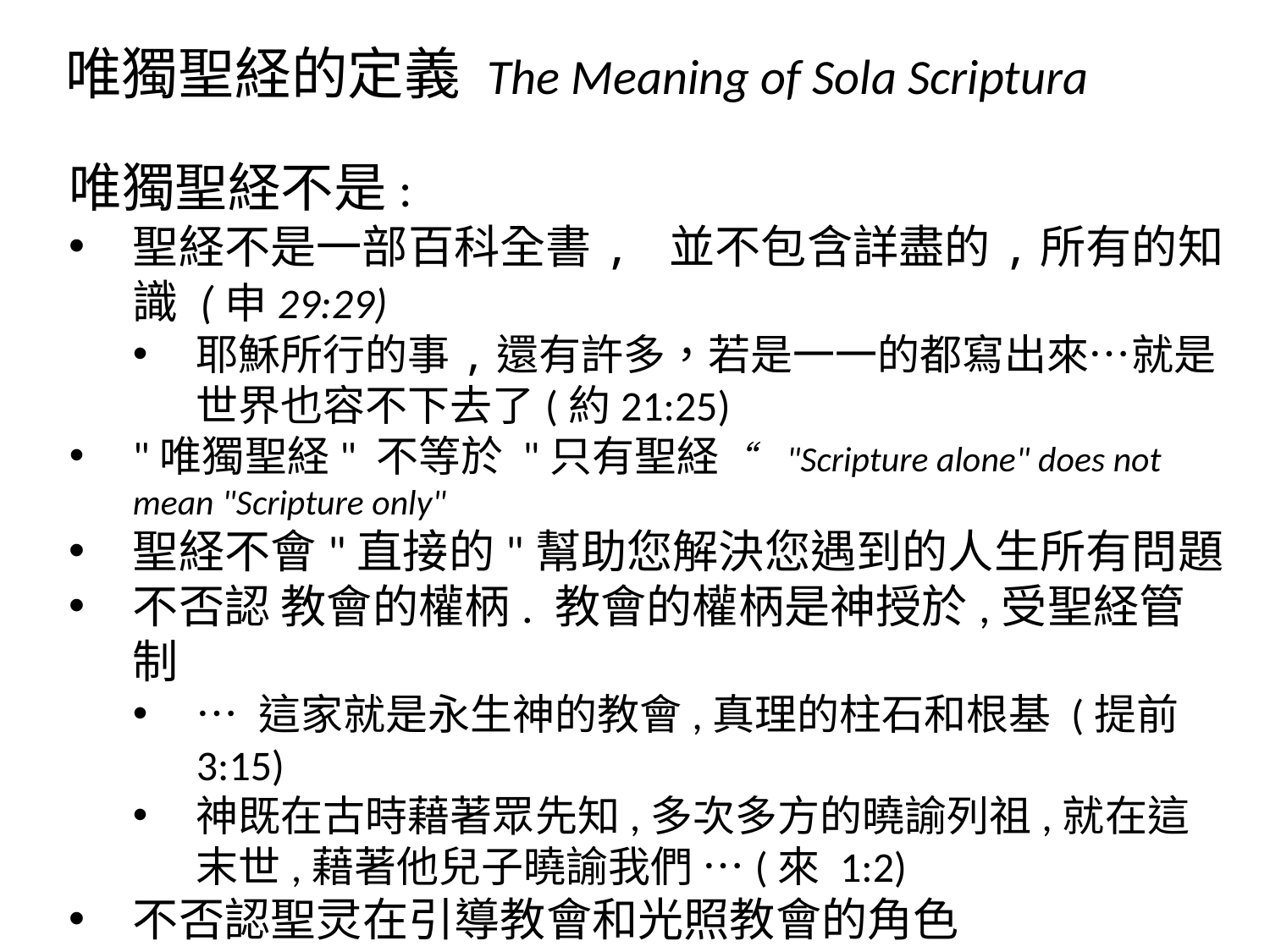

唯獨聖経的定義 The Meaning of Sola Scriptura
唯獨聖経不是:
聖経不是一部百科全書, 並不包含詳盡的,所有的知識 (申29:29)
耶穌所行的事,還有許多，若是一一的都寫出來…就是世界也容不下去了(約21:25)
"唯獨聖経" 不等於 "只有聖経“   "Scripture alone" does not mean "Scripture only"
聖経不會"直接的"幫助您解決您遇到的人生所有問題
不否認 教會的權柄. 教會的權柄是神授於,受聖経管制
… 這家就是永生神的教會,真理的柱石和根基 (提前 3:15)
神既在古時藉著眾先知,多次多方的曉諭列祖,就在這末世,藉著他兒子曉諭我們 …(來 1:2)
不否認聖灵在引導教會和光照教會的角色